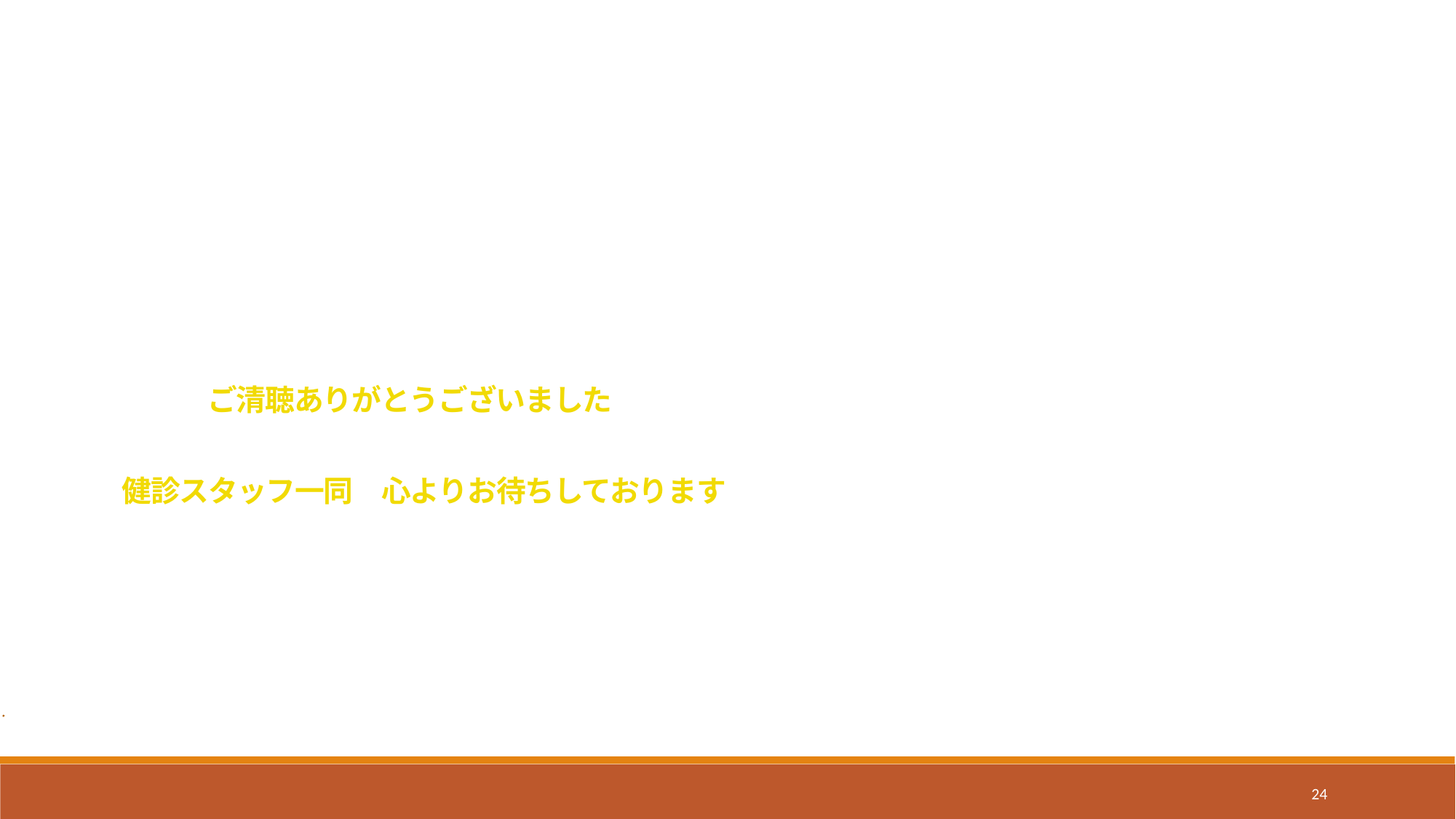

ご清聴ありがとうございました
健診スタッフ一同　心よりお待ちしております

24